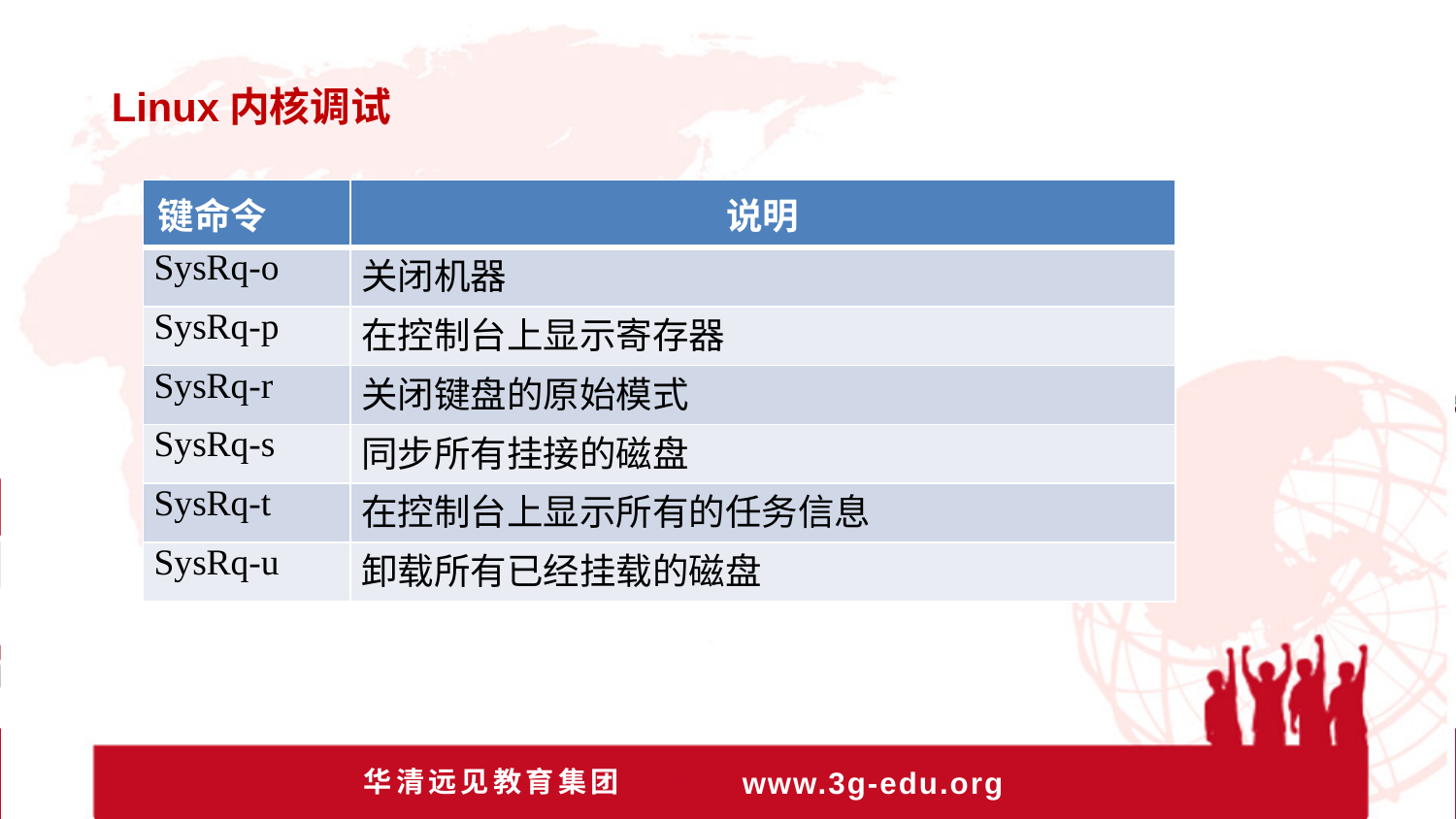

Linux内核调试
| 键命令 | 说明 |
| --- | --- |
| SysRq-o | 关闭机器 |
| SysRq-p | 在控制台上显示寄存器 |
| SysRq-r | 关闭键盘的原始模式 |
| SysRq-s | 同步所有挂接的磁盘 |
| SysRq-t | 在控制台上显示所有的任务信息 |
| SysRq-u | 卸载所有已经挂载的磁盘 |